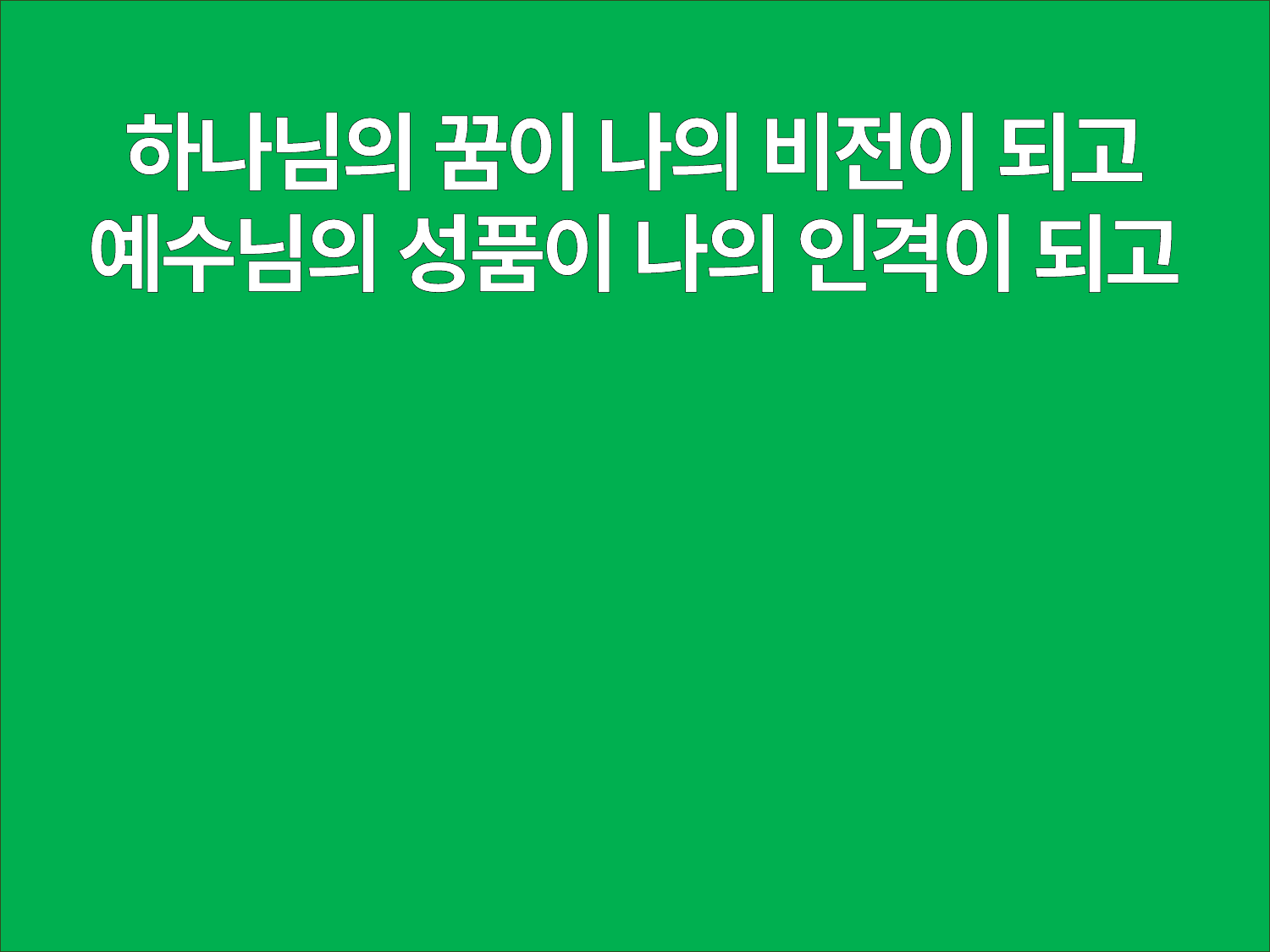

하나님의 꿈이 나의 비전이 되고
예수님의 성품이 나의 인격이 되고